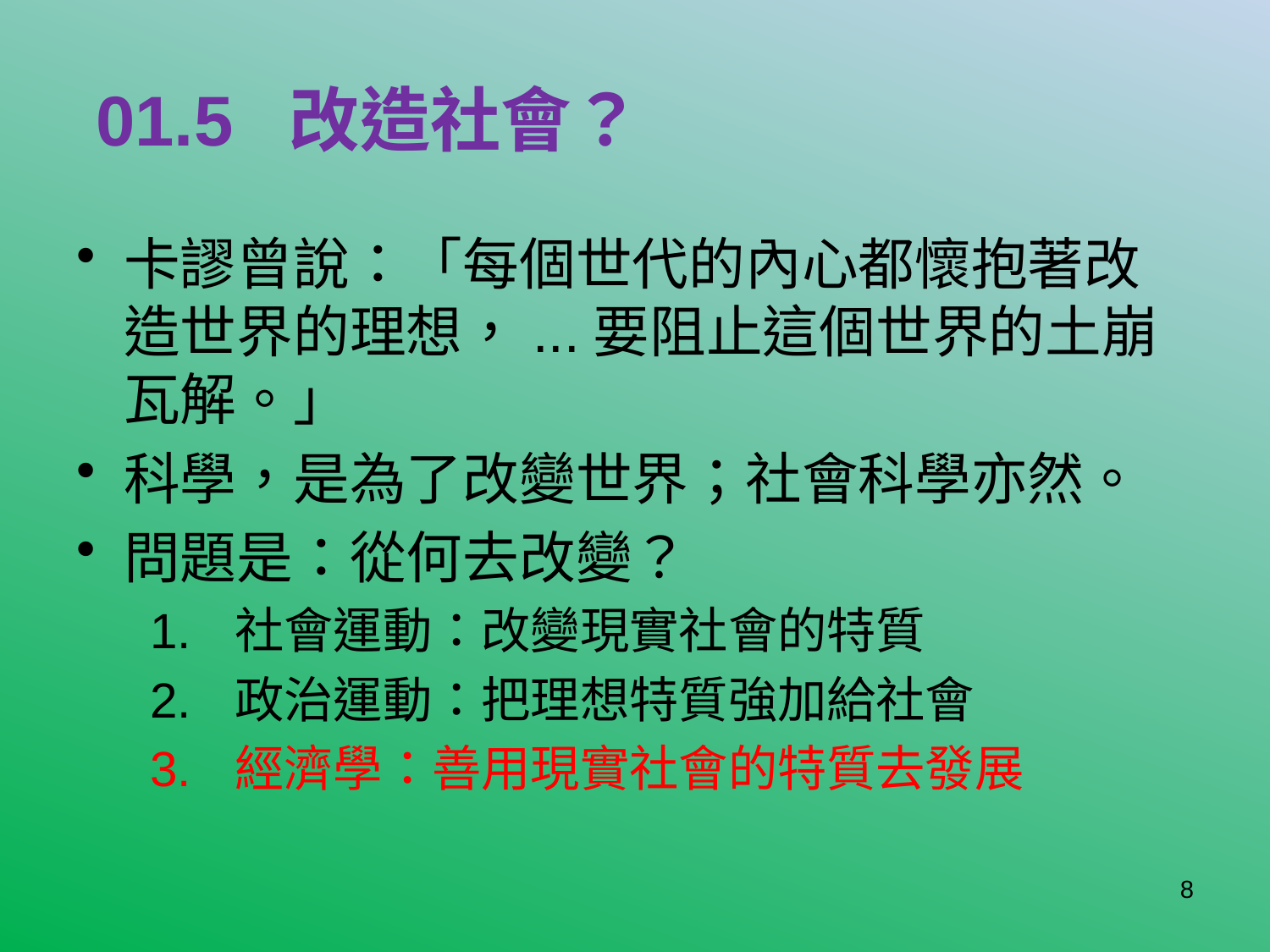

# 01.5  改造社會？
卡謬曾說：「每個世代的內心都懷抱著改造世界的理想，...要阻止這個世界的土崩瓦解。」
科學，是為了改變世界；社會科學亦然。
問題是：從何去改變？
社會運動：改變現實社會的特質
政治運動：把理想特質強加給社會
經濟學：善用現實社會的特質去發展
8